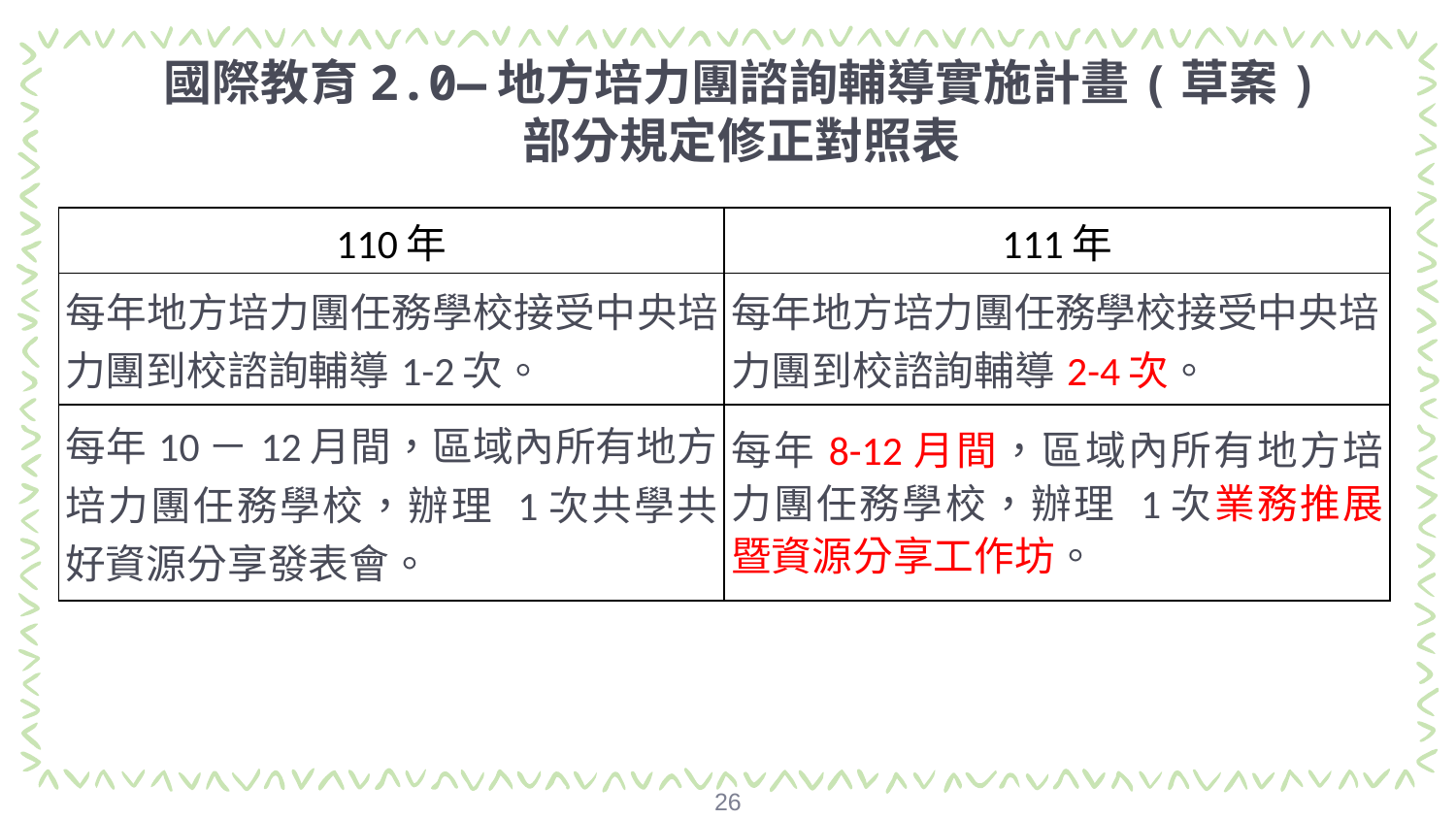

# 國際教育2.0—地方培力團諮詢輔導實施計畫(草案) 部分規定修正對照表

| 110年 | 111年 |
| --- | --- |
| 每年地方培力團任務學校接受中央培力團到校諮詢輔導1-2次。 | 每年地方培力團任務學校接受中央培力團到校諮詢輔導2-4次。 |
| 每年10－12月間，區域內所有地方培力團任務學校，辦理 1次共學共好資源分享發表會。 | 每年8-12月間，區域內所有地方培力團任務學校，辦理 1次業務推展暨資源分享工作坊。 |
26